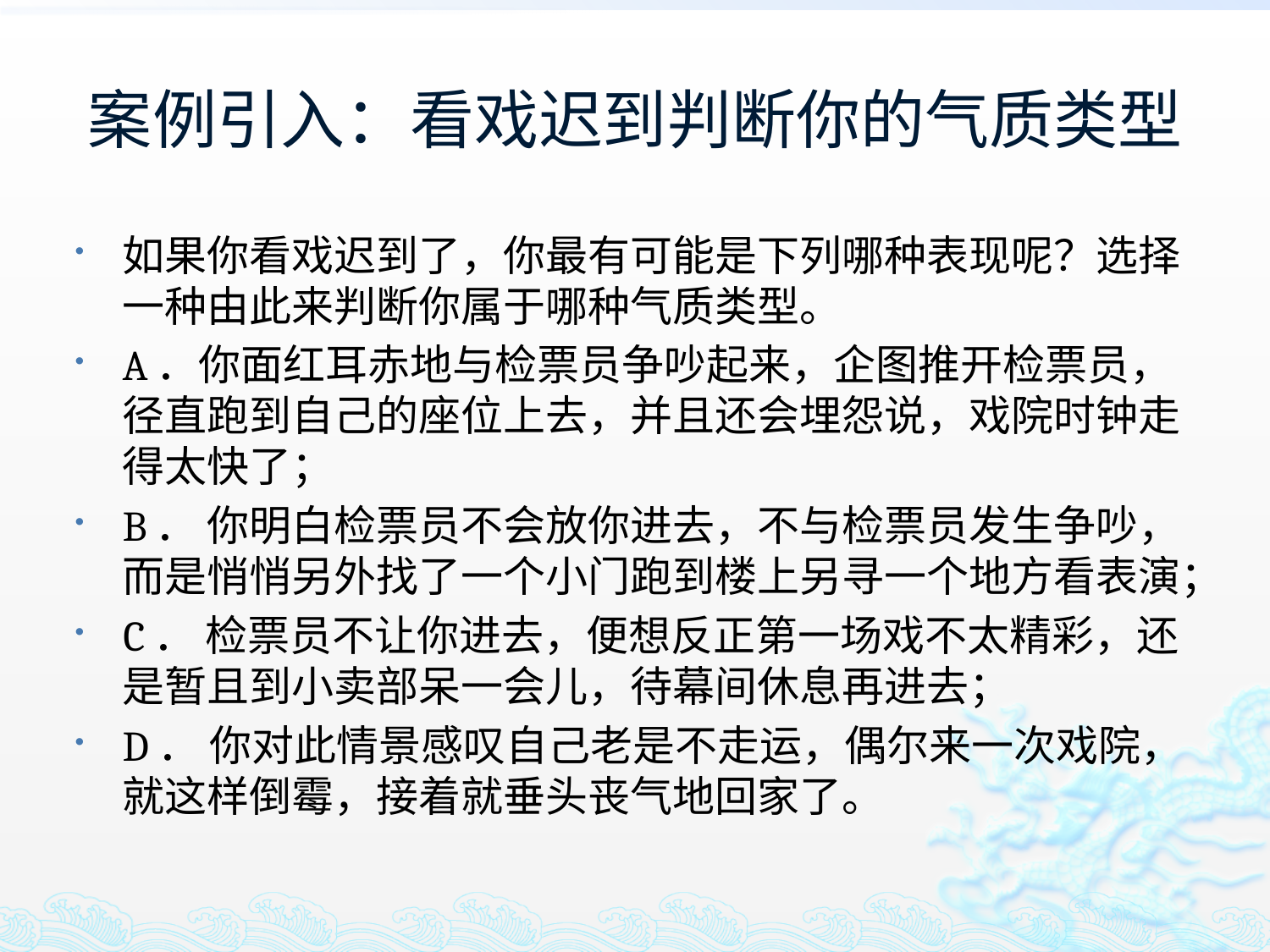

# 案例引入：看戏迟到判断你的气质类型
如果你看戏迟到了，你最有可能是下列哪种表现呢？选择一种由此来判断你属于哪种气质类型。
A．你面红耳赤地与检票员争吵起来，企图推开检票员，径直跑到自己的座位上去，并且还会埋怨说，戏院时钟走得太快了；
B． 你明白检票员不会放你进去，不与检票员发生争吵，而是悄悄另外找了一个小门跑到楼上另寻一个地方看表演；
C． 检票员不让你进去，便想反正第一场戏不太精彩，还是暂且到小卖部呆一会儿，待幕间休息再进去；
D． 你对此情景感叹自己老是不走运，偶尔来一次戏院，就这样倒霉，接着就垂头丧气地回家了。